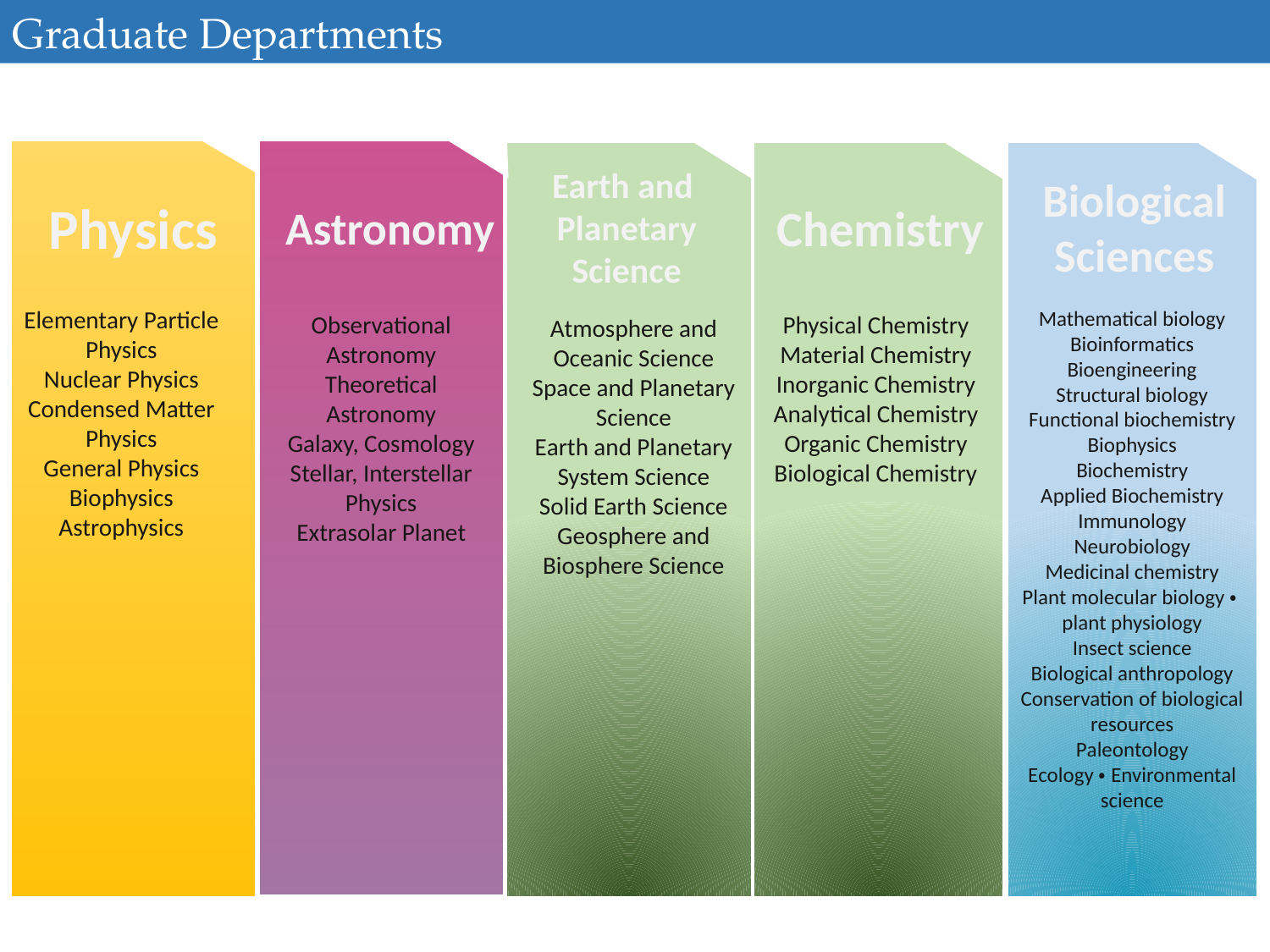

Graduate Departments

Earth and
Planetary
Science
Biological
Sciences
Physics
Chemistry
Astronomy
Elementary Particle Physics
Nuclear Physics
Condensed Matter Physics
General Physics
Biophysics
Astrophysics
Mathematical biology
Bioinformatics
Bioengineering
Structural biology
Functional biochemistry
Biophysics
Biochemistry
Applied Biochemistry
Immunology
Neurobiology
Medicinal chemistry
Plant molecular biology・plant physiology
Insect science
Biological anthropology
Conservation of biological resources
Paleontology
Ecology・Environmental science
Observational Astronomy
Theoretical Astronomy
Galaxy, Cosmology
Stellar, Interstellar Physics
Extrasolar Planet
Physical Chemistry
Material Chemistry
Inorganic Chemistry
Analytical Chemistry
Organic Chemistry
Biological Chemistry
Atmosphere and Oceanic Science
Space and Planetary Science
Earth and Planetary System Science
Solid Earth Science
Geosphere and Biosphere Science